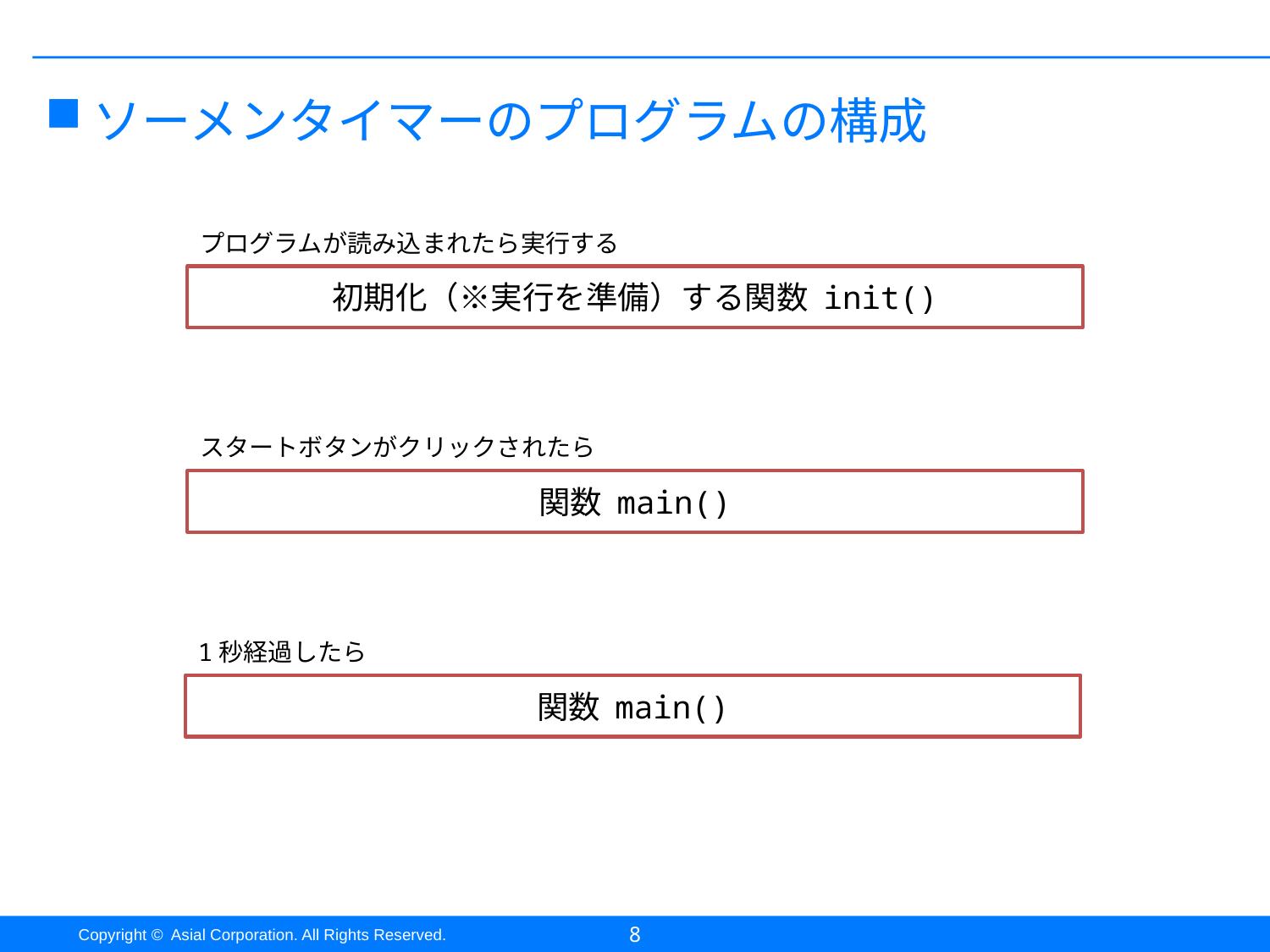

#

ソーメンタイマーのプログラムの構成
プログラムが読み込まれたら実行する
初期化（※実行を準備）する関数 init()
スタートボタンがクリックされたら
関数 main()
1秒経過したら
関数 main()
8